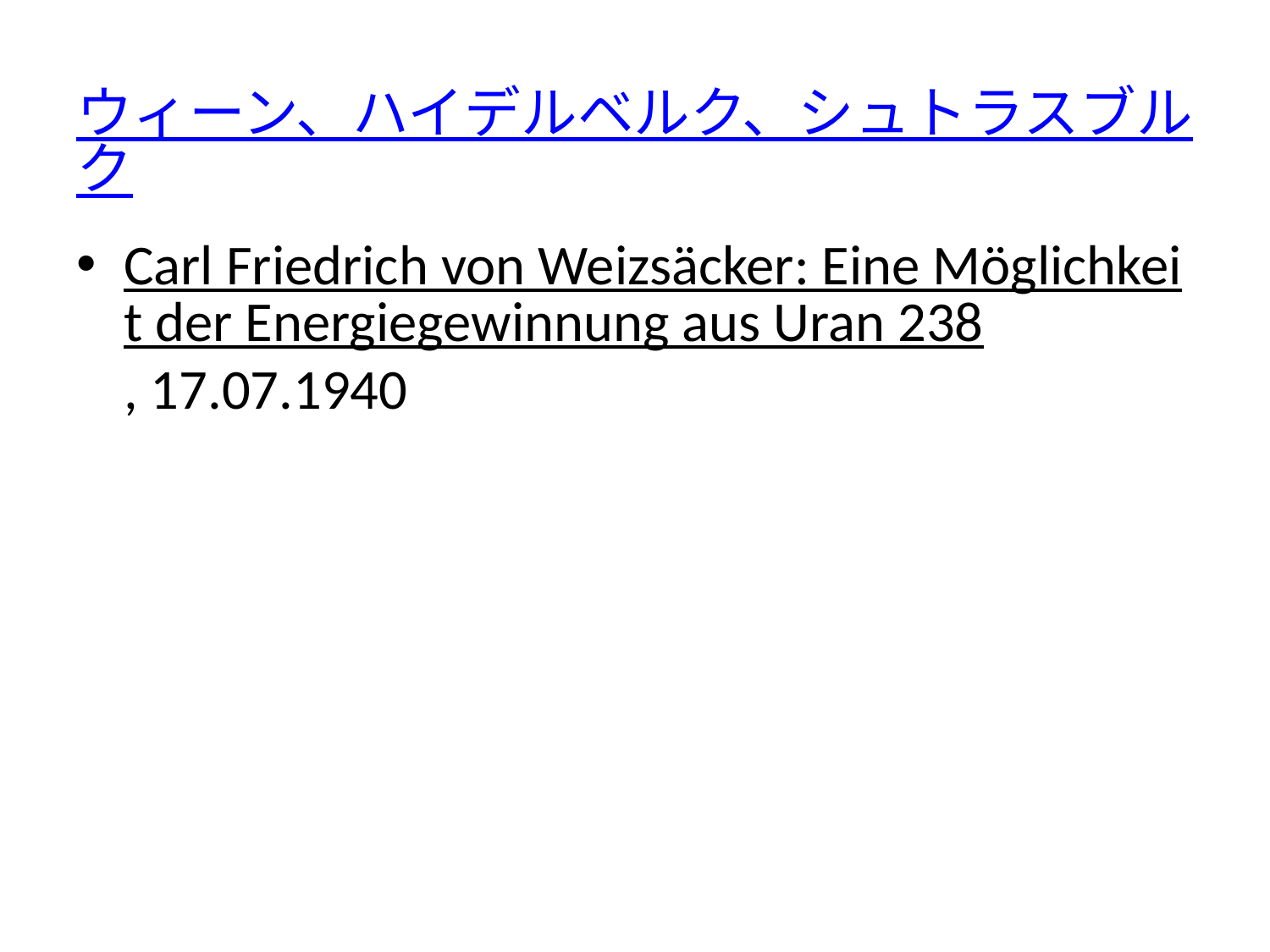

# ウィーン、ハイデルベルク、シュトラスブルク
Carl Friedrich von Weizsäcker: Eine Möglichkeit der Energiegewinnung aus Uran 238, 17.07.1940